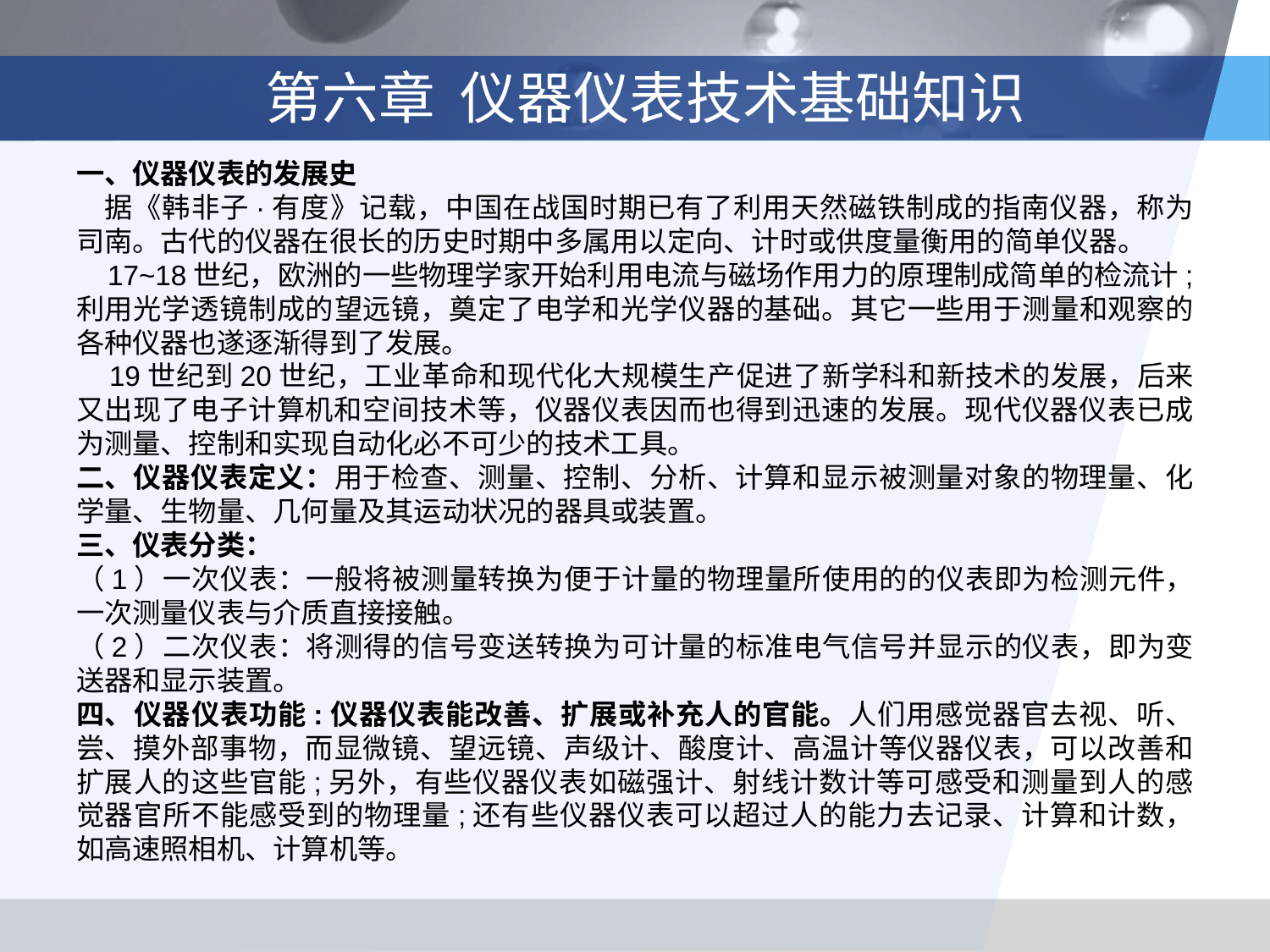

# 第六章  仪器仪表技术基础知识
一、仪器仪表的发展史
   据《韩非子·有度》记载，中国在战国时期已有了利用天然磁铁制成的指南仪器，称为司南。古代的仪器在很长的历史时期中多属用以定向、计时或供度量衡用的简单仪器。
    17~18世纪，欧洲的一些物理学家开始利用电流与磁场作用力的原理制成简单的检流计;利用光学透镜制成的望远镜，奠定了电学和光学仪器的基础。其它一些用于测量和观察的各种仪器也遂逐渐得到了发展。
    19世纪到20世纪，工业革命和现代化大规模生产促进了新学科和新技术的发展，后来又出现了电子计算机和空间技术等，仪器仪表因而也得到迅速的发展。现代仪器仪表已成为测量、控制和实现自动化必不可少的技术工具。
二、仪器仪表定义：用于检查、测量、控制、分析、计算和显示被测量对象的物理量、化学量、生物量、几何量及其运动状况的器具或装置。
三、仪表分类：
（1）一次仪表：一般将被测量转换为便于计量的物理量所使用的的仪表即为检测元件，一次测量仪表与介质直接接触。
（2）二次仪表：将测得的信号变送转换为可计量的标准电气信号并显示的仪表，即为变送器和显示装置。
四、仪器仪表功能:仪器仪表能改善、扩展或补充人的官能。人们用感觉器官去视、听、尝、摸外部事物，而显微镜、望远镜、声级计、酸度计、高温计等仪器仪表，可以改善和扩展人的这些官能;另外，有些仪器仪表如磁强计、射线计数计等可感受和测量到人的感觉器官所不能感受到的物理量;还有些仪器仪表可以超过人的能力去记录、计算和计数，如高速照相机、计算机等。